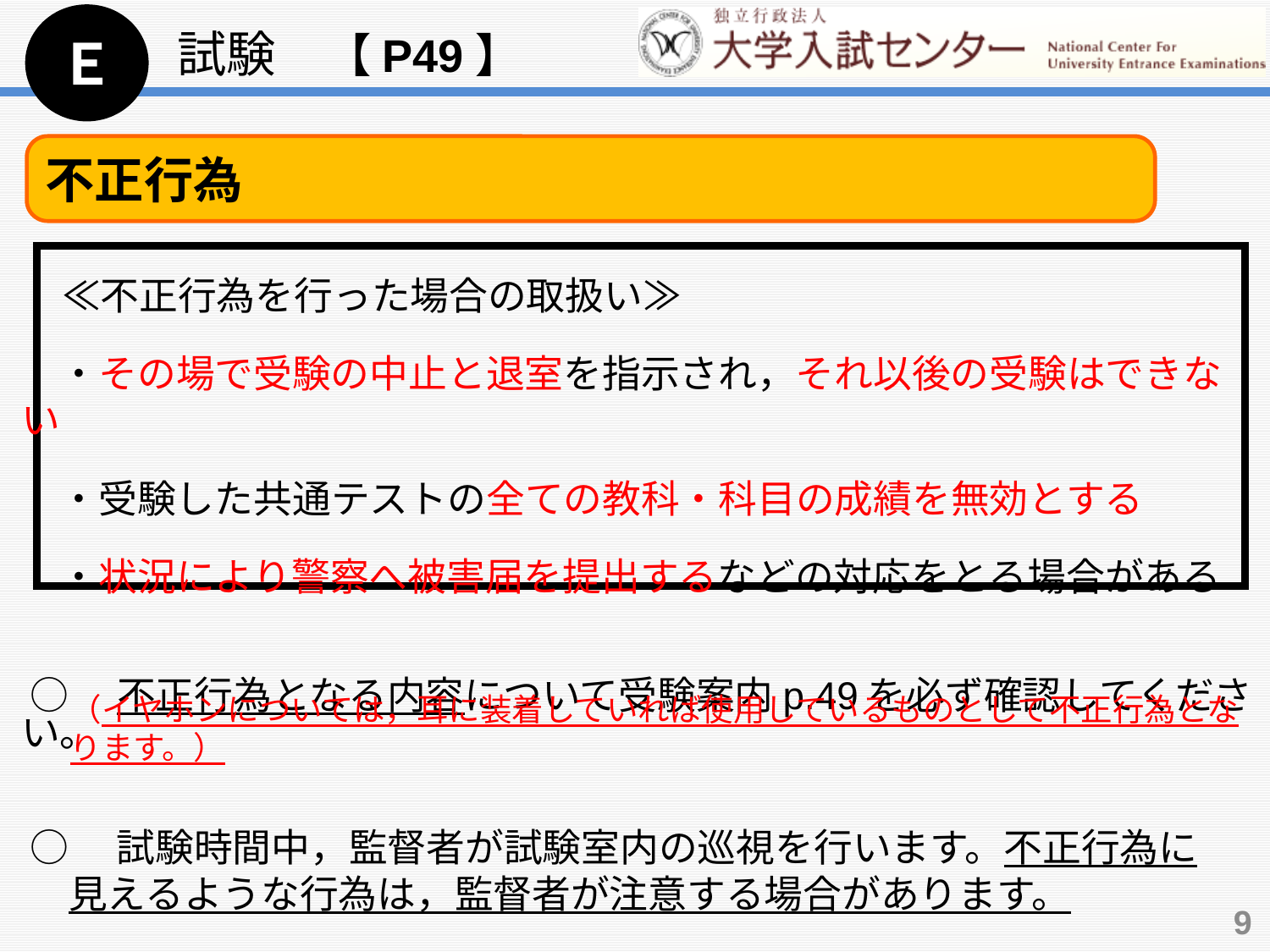

Ｅ
試験　【P49】
不正行為

　≪不正行為を行った場合の取扱い≫
　・その場で受験の中止と退室を指示され，それ以後の受験はできない
　・受験した共通テストの全ての教科・科目の成績を無効とする
　・状況により警察へ被害届を提出するなどの対応をとる場合がある
 ○　不正行為となる内容について受験案内p.49を必ず確認してください。
 ○　試験時間中，監督者が試験室内の巡視を行います。不正行為に
　 見えるような行為は，監督者が注意する場合があります。
（イヤホンについては，耳に装着していれば使用しているものとして不正行為となります。）
9